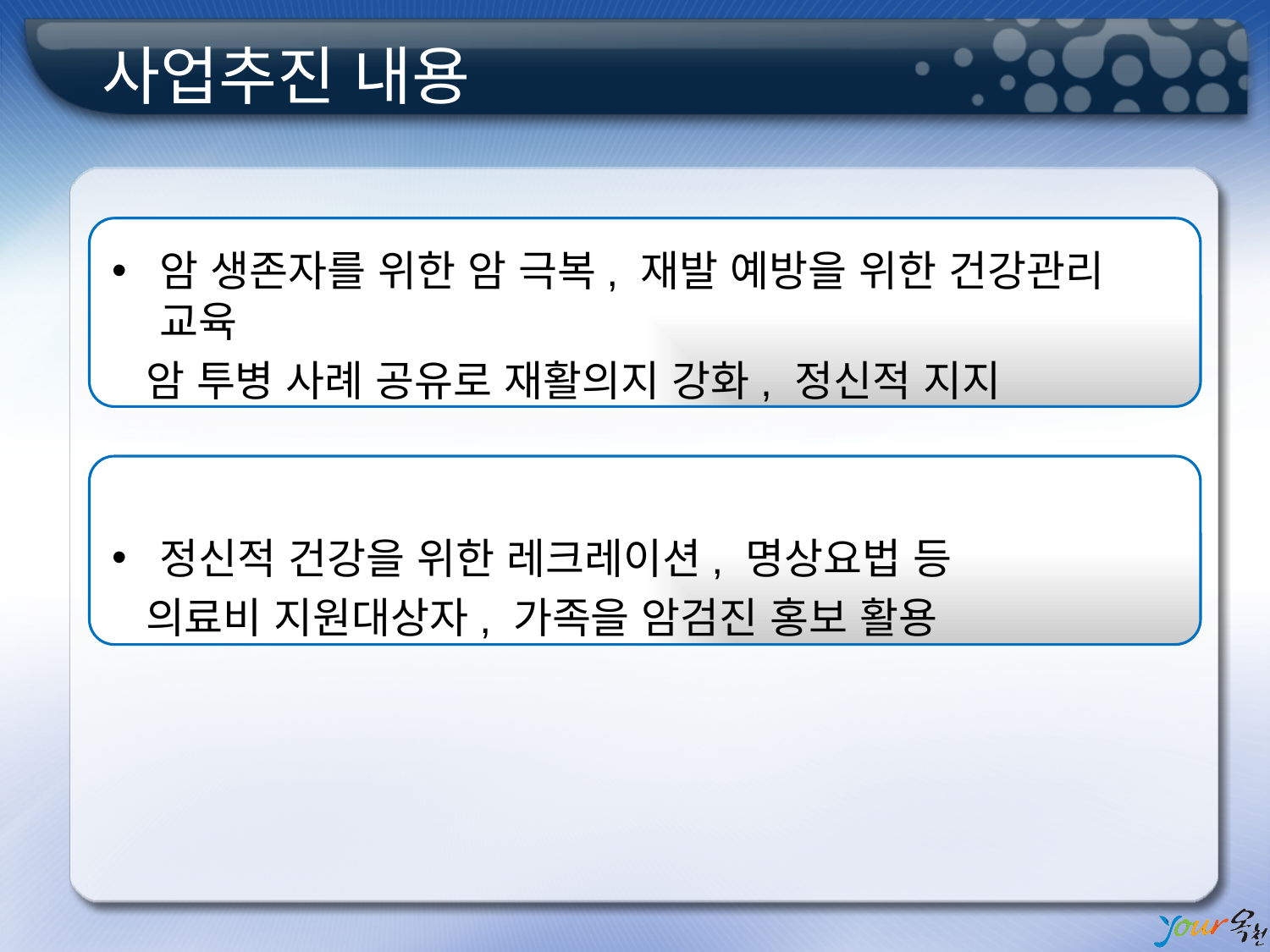

# 사업추진 내용

암 생존자를 위한 암 극복, 재발 예방을 위한 건강관리 교육
  암 투병 사례 공유로 재활의지 강화, 정신적 지지

정신적 건강을 위한 레크레이션, 명상요법 등
  의료비 지원대상자, 가족을 암검진 홍보 활용